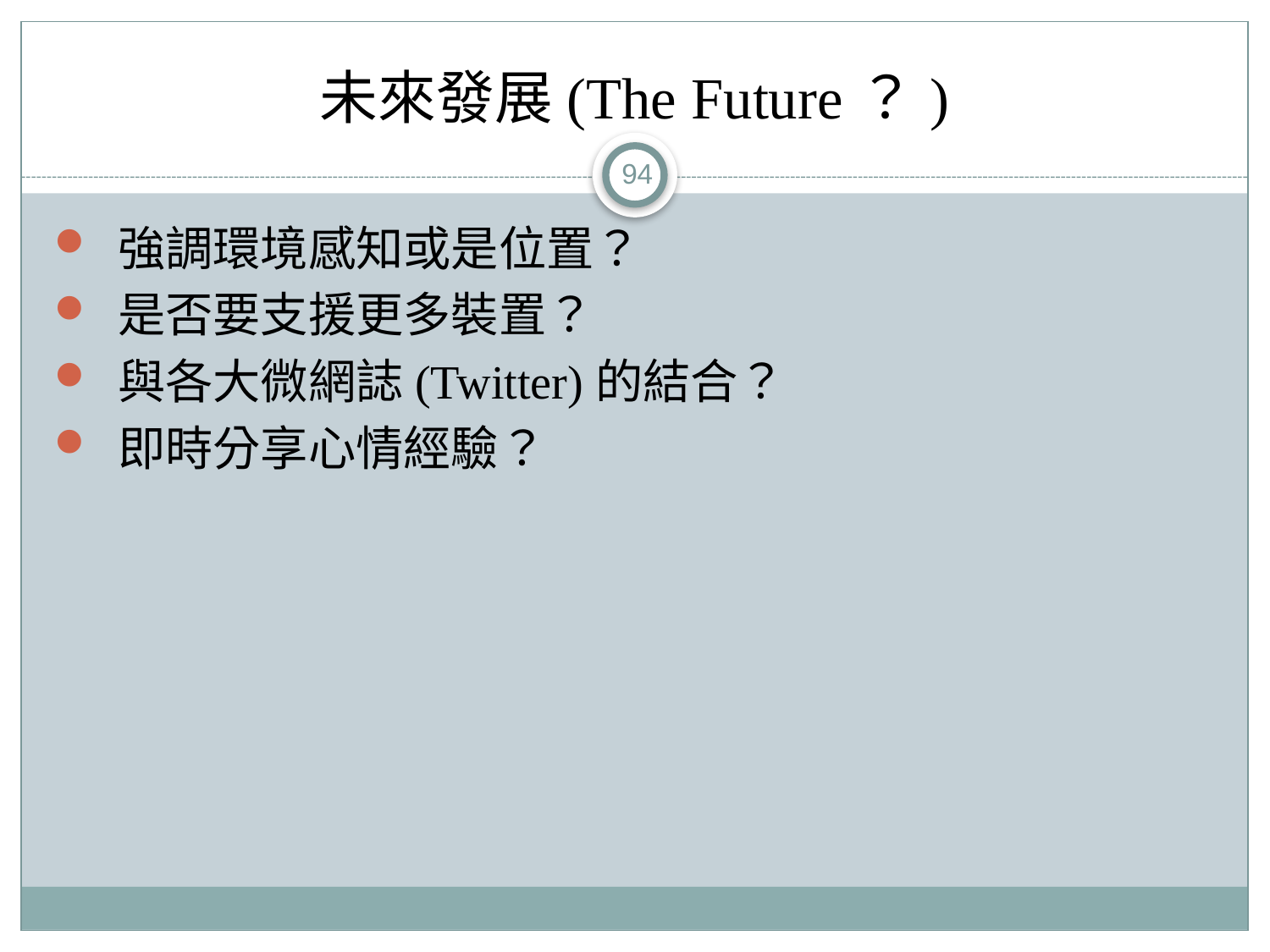

# 未來發展(The Future？)
94
強調環境感知或是位置？
是否要支援更多裝置？
與各大微網誌(Twitter)的結合？
即時分享心情經驗？